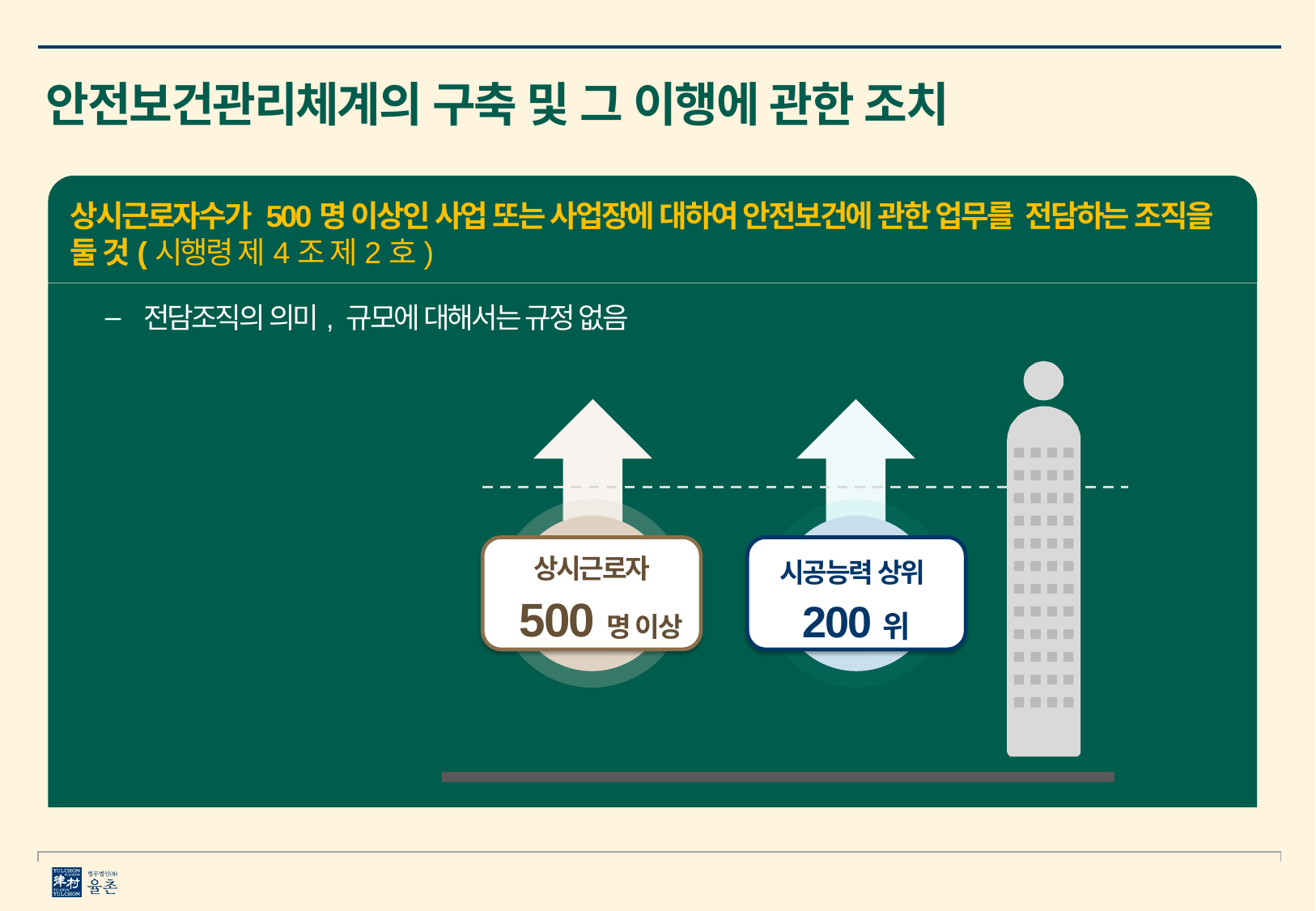

안전보건관리체계의 구축 및 그 이행에 관한 조치

상시근로자수가 500명 이상인 사업 또는 사업장에 대하여 안전보건에 관한 업무를  전담하는 조직을 둘 것(시행령 제4조 제2호)

전담조직의 의미, 규모에 대해서는 규정 없음

상시근로자
 500명 이상

시공능력 상위
200위